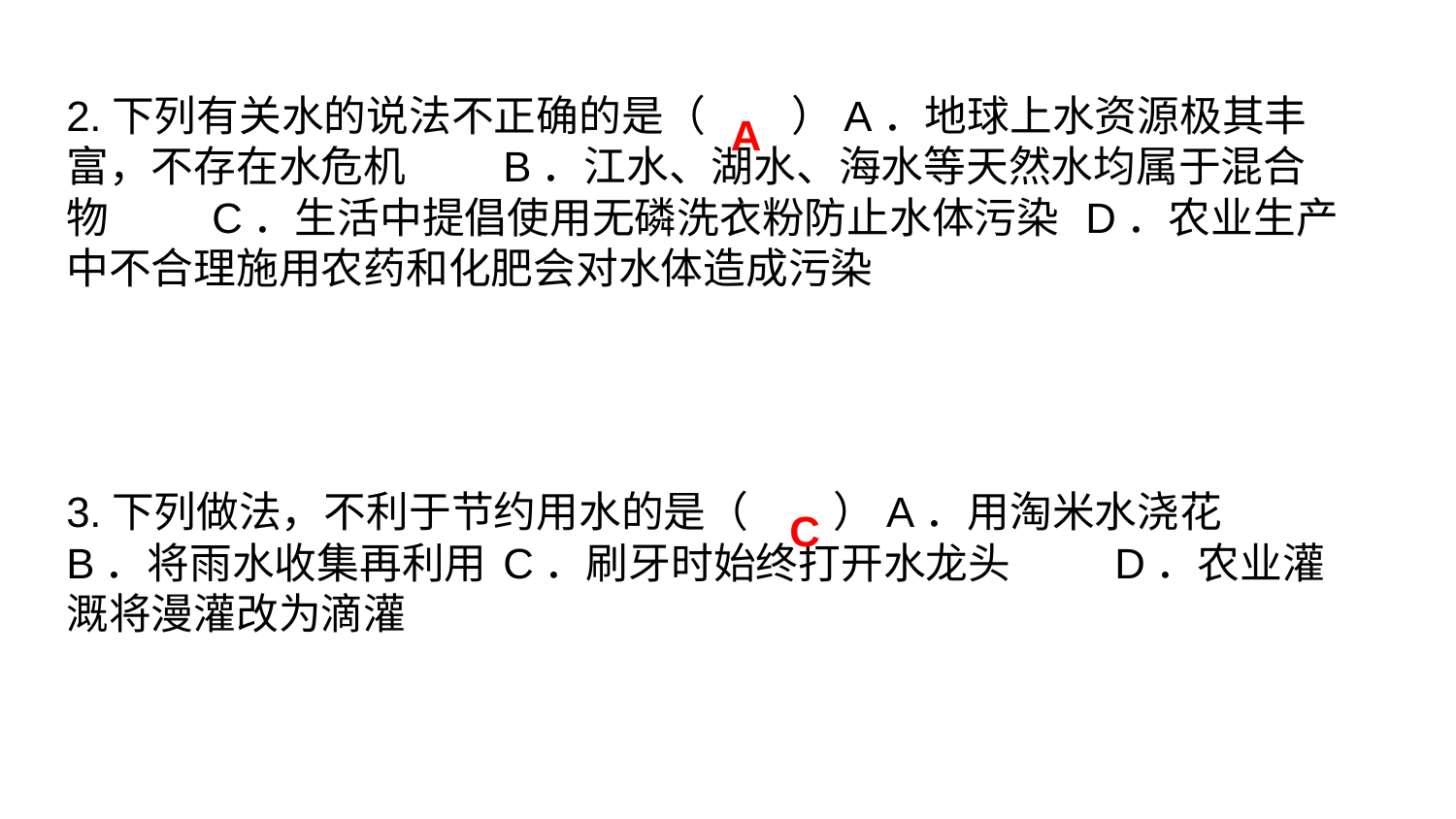

2.下列有关水的说法不正确的是（　　）A．地球上水资源极其丰富，不存在水危机	B．江水、湖水、海水等天然水均属于混合物	C．生活中提倡使用无磷洗衣粉防止水体污染	D．农业生产中不合理施用农药和化肥会对水体造成污染

A
3.下列做法，不利于节约用水的是（　　）A．用淘米水浇花	       B．将雨水收集再利用	C．刷牙时始终打开水龙头	  D．农业灌溉将漫灌改为滴灌

C